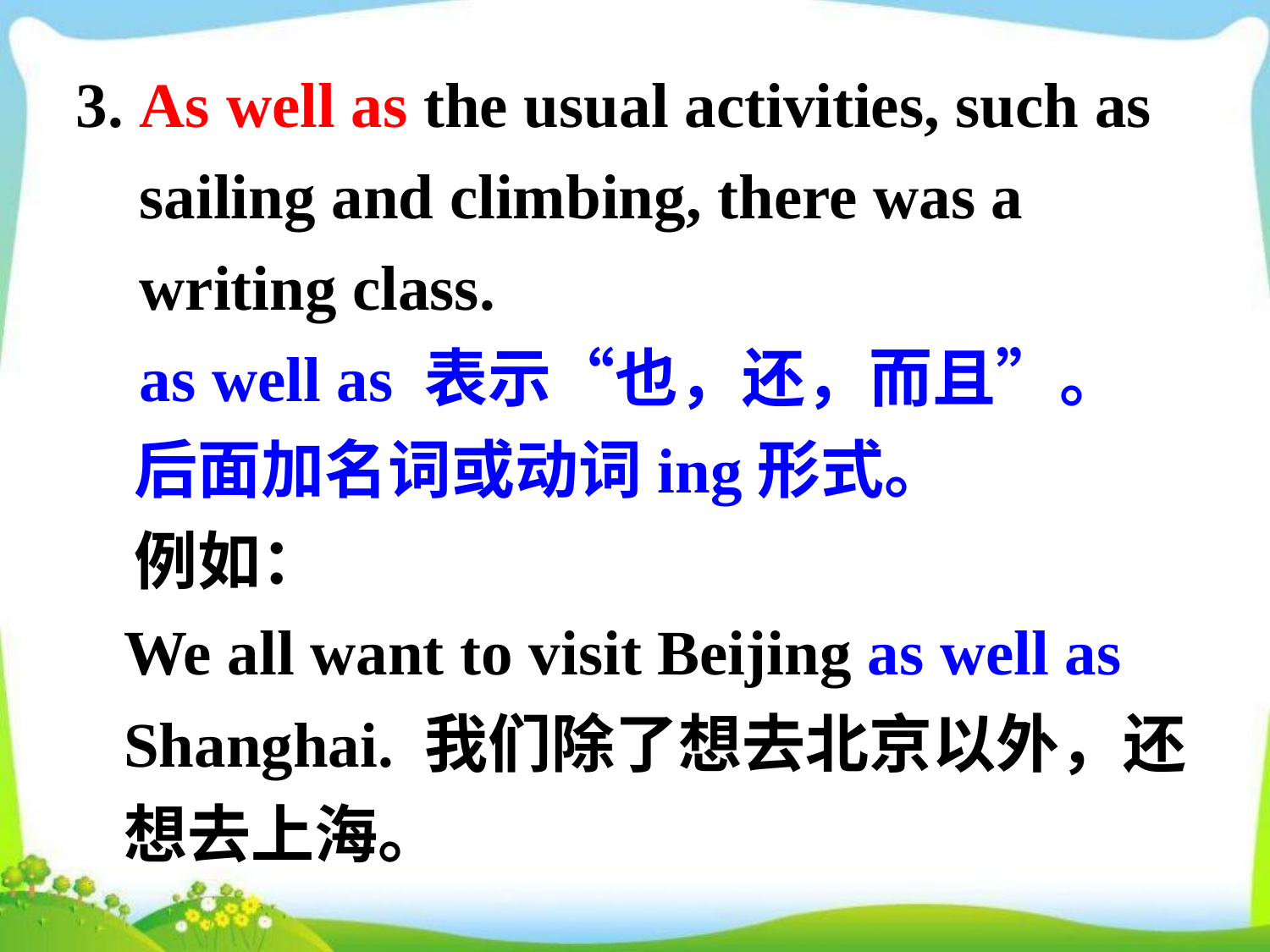

3. As well as the usual activities, such as
    sailing and climbing, there was a
    writing class.
    as well as 表示“也，还，而且”。
   后面加名词或动词ing形式。
   例如：
   We all want to visit Beijing as well as Shanghai. 我们除了想去北京以外，还想去上海。